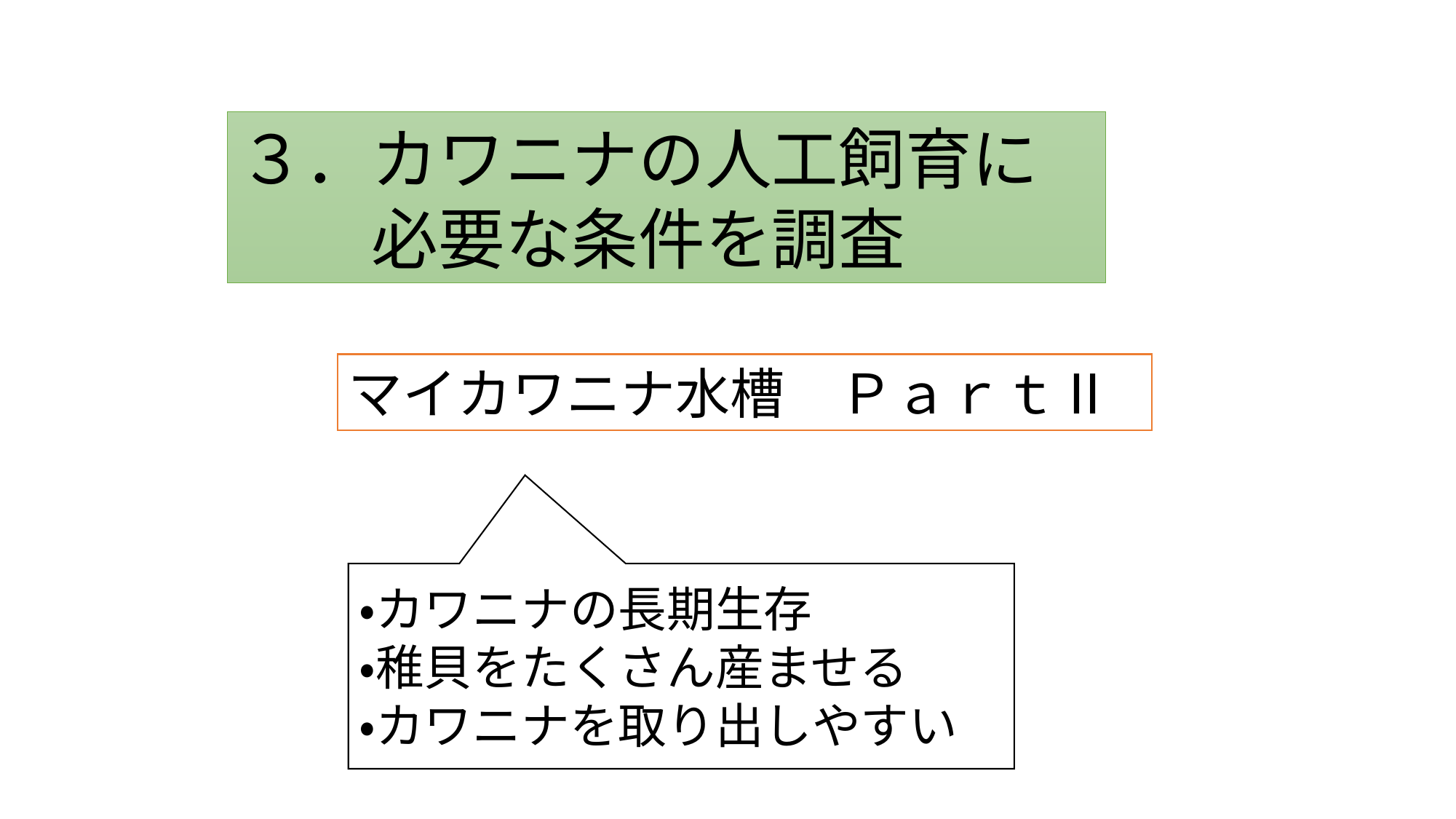

３．カワニナの人工飼育に
　　必要な条件を調査
マイカワニナ水槽　ＰａｒｔⅡ
・カワニナの長期生存
・稚貝をたくさん産ませる
・カワニナを取り出しやすい